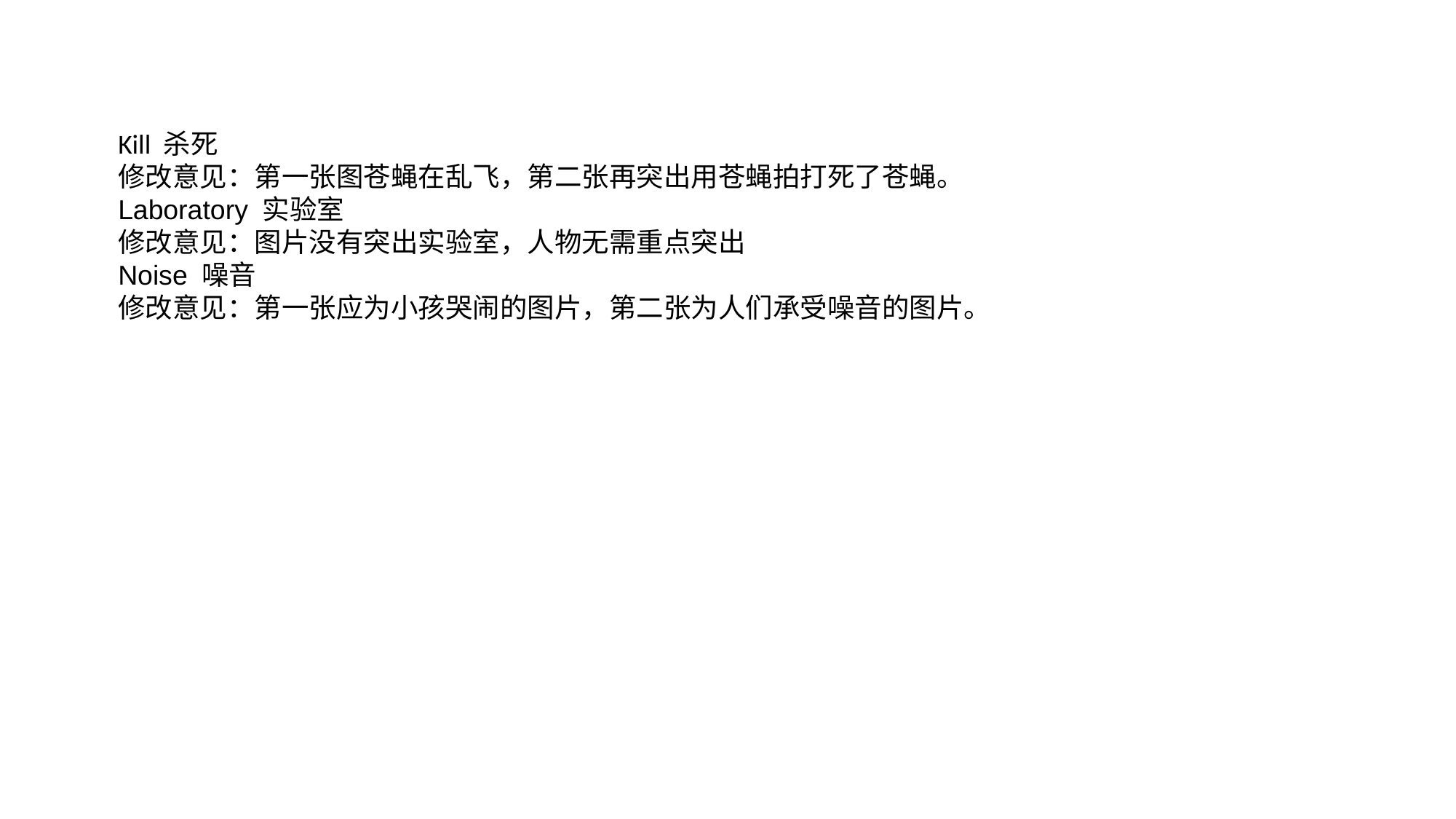

Kill 杀死
修改意见：第一张图苍蝇在乱飞，第二张再突出用苍蝇拍打死了苍蝇。
Laboratory 实验室
修改意见：图片没有突出实验室，人物无需重点突出
Noise 噪音
修改意见：第一张应为小孩哭闹的图片，第二张为人们承受噪音的图片。